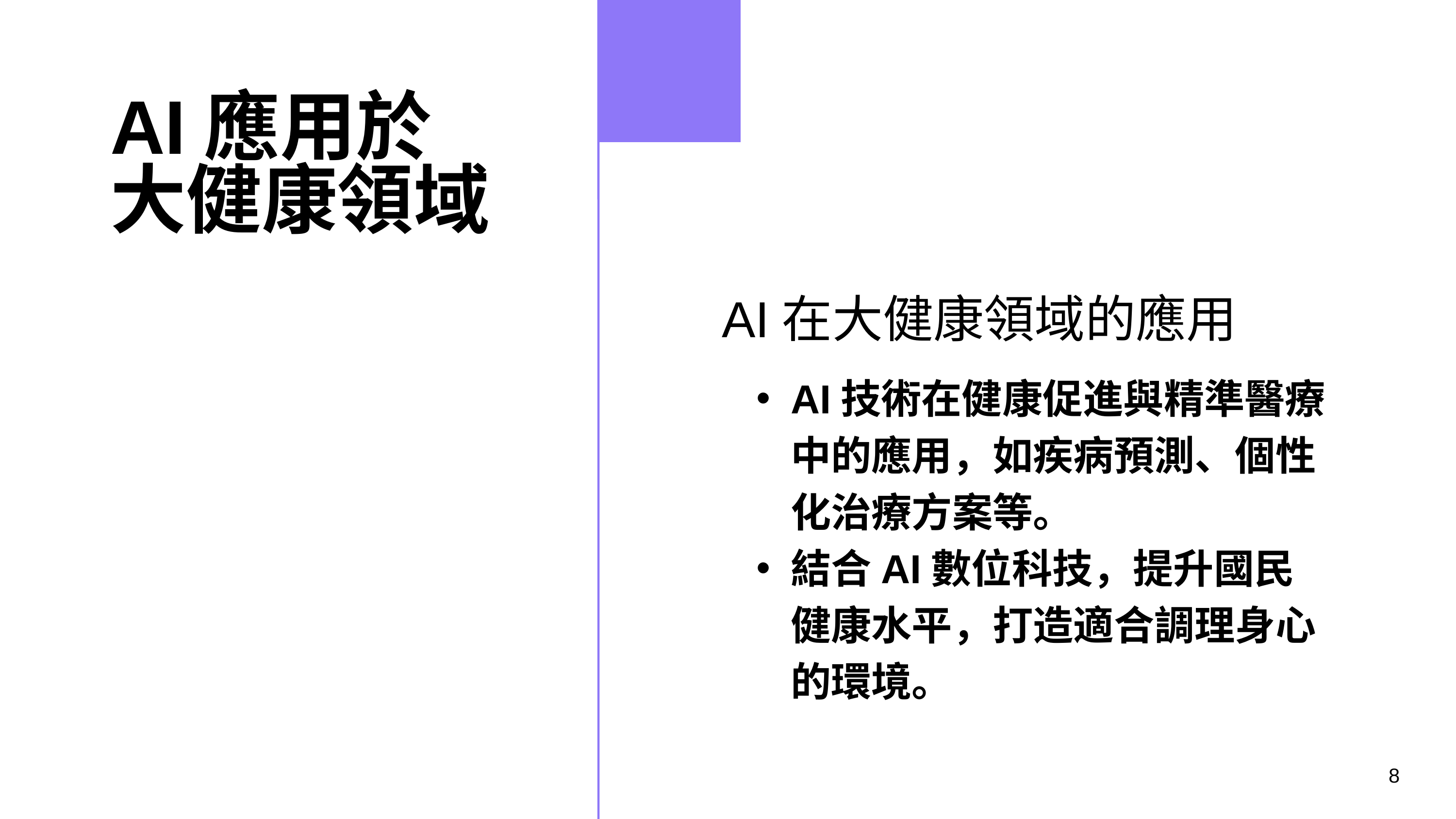

AI應用於大健康領域
AI在大健康領域的應用
AI技術在健康促進與精準醫療中的應用，如疾病預測、個性化治療方案等。
結合AI數位科技，提升國民健康水平，打造適合調理身心的環境。
8